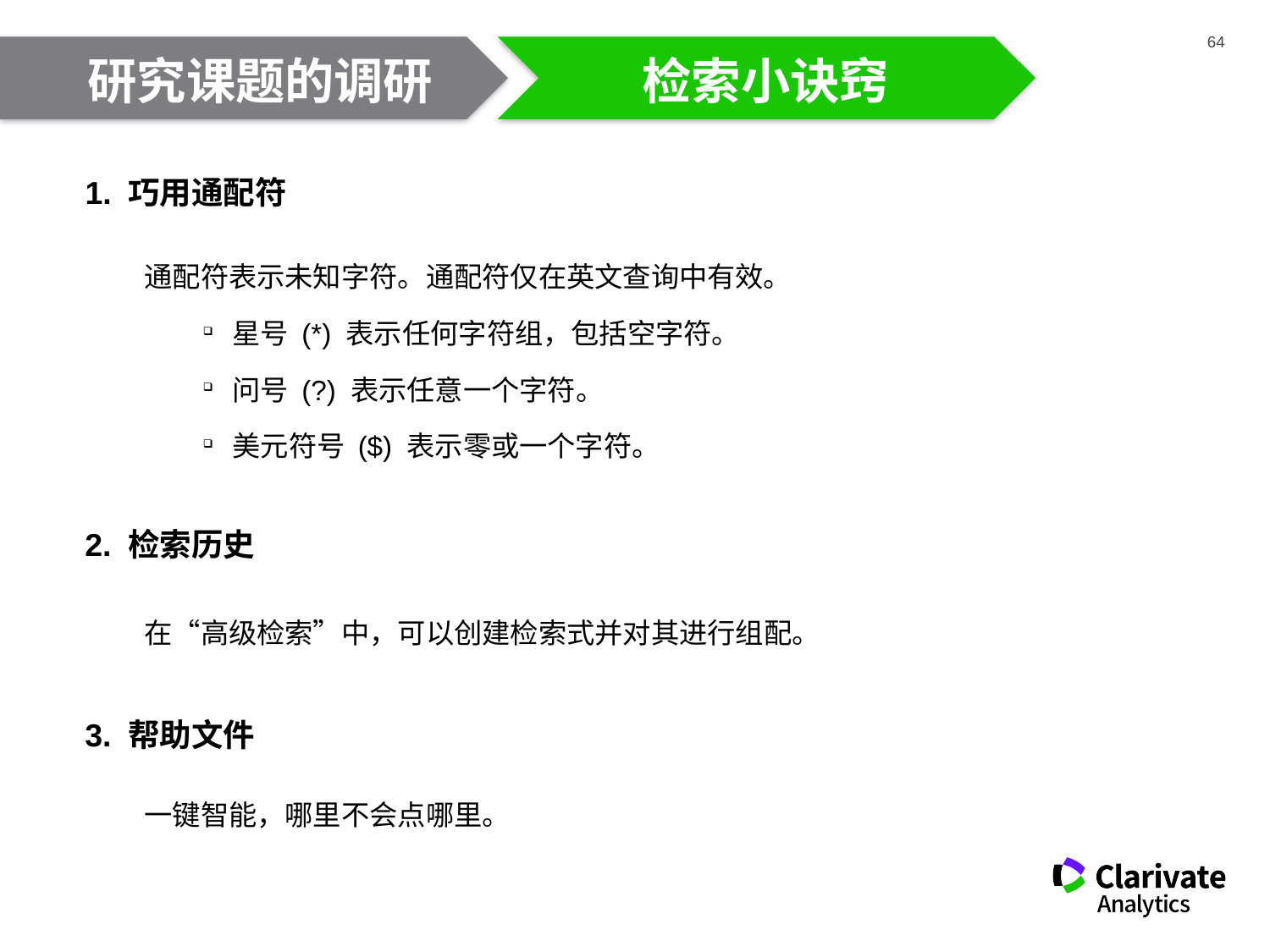

研究课题的调研
检索小诀窍
1. 巧用通配符
通配符表示未知字符。通配符仅在英文查询中有效。
星号 (*) 表示任何字符组，包括空字符。
问号 (?) 表示任意一个字符。
美元符号 ($) 表示零或一个字符。
2. 检索历史
在“高级检索”中，可以创建检索式并对其进行组配。
3. 帮助文件
一键智能，哪里不会点哪里。